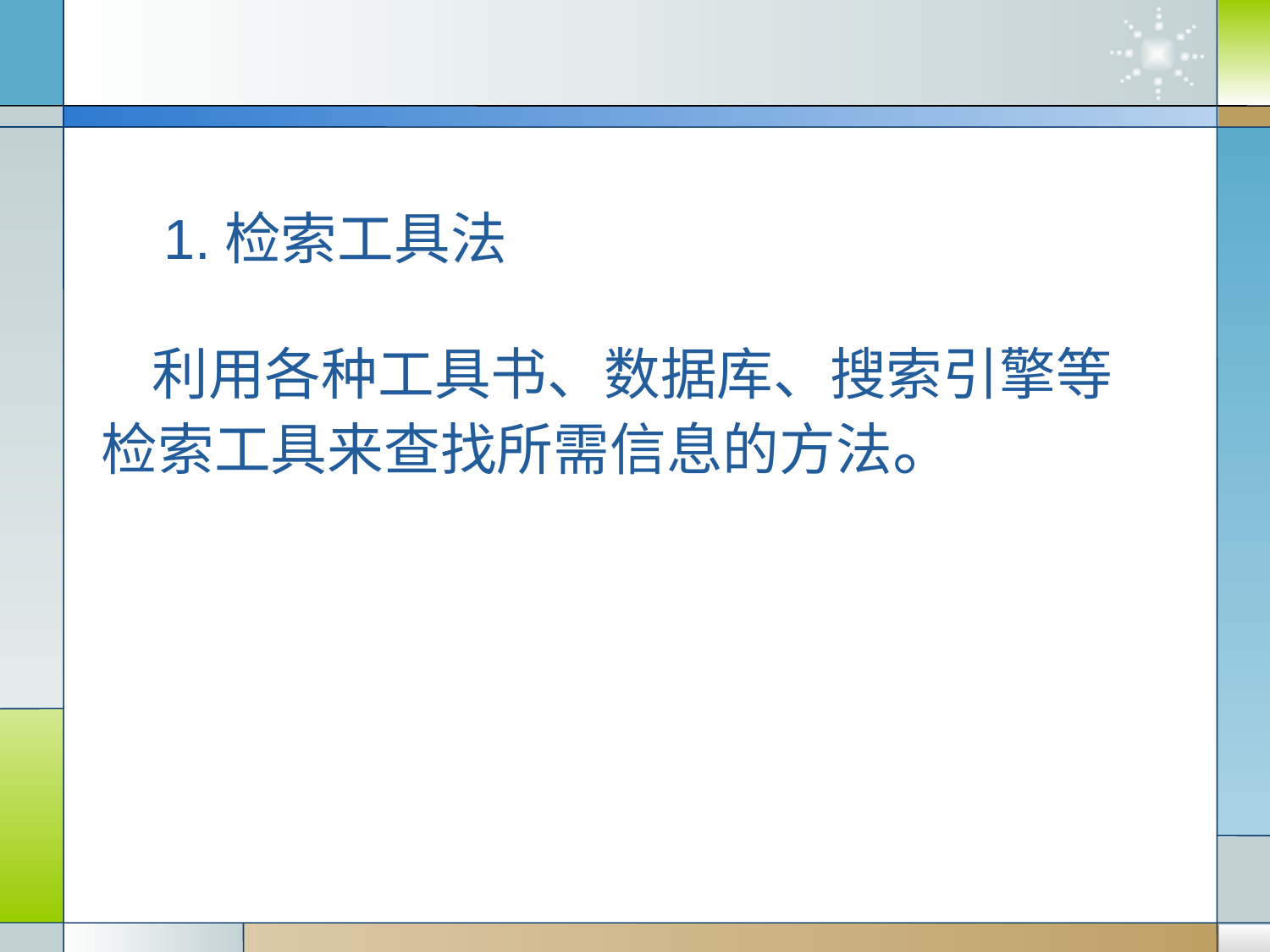

1.检索工具法
    利用各种工具书、数据库、搜索引擎等检索工具来查找所需信息的方法。

插卡初始化